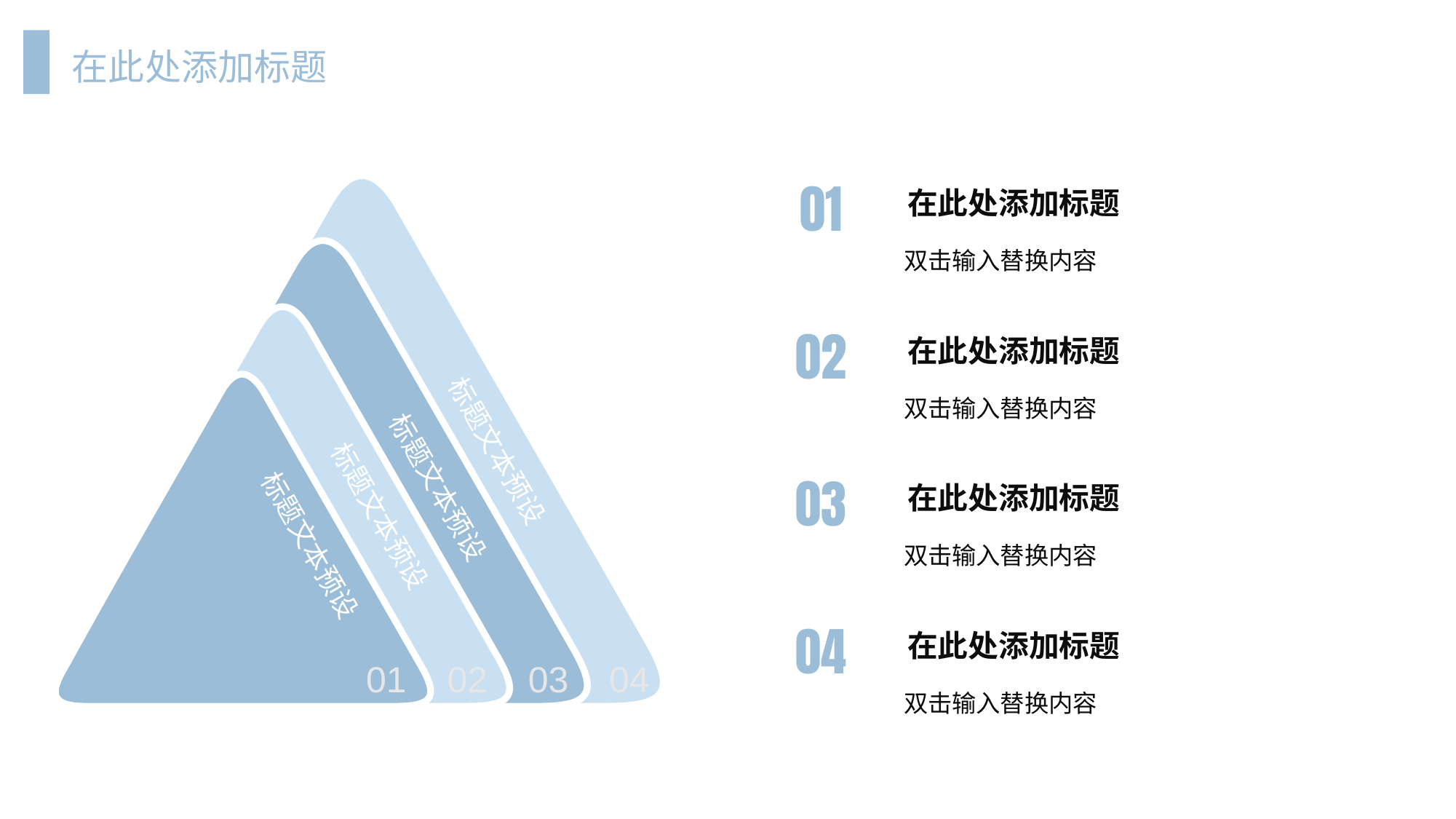

在此处添加标题

标题文本预设
标题文本预设
标题文本预设
标题文本预设
01
02
03
04
01
 在此处添加标题
双击输入替换内容
02
 在此处添加标题
双击输入替换内容
03
 在此处添加标题
双击输入替换内容
04
 在此处添加标题
双击输入替换内容